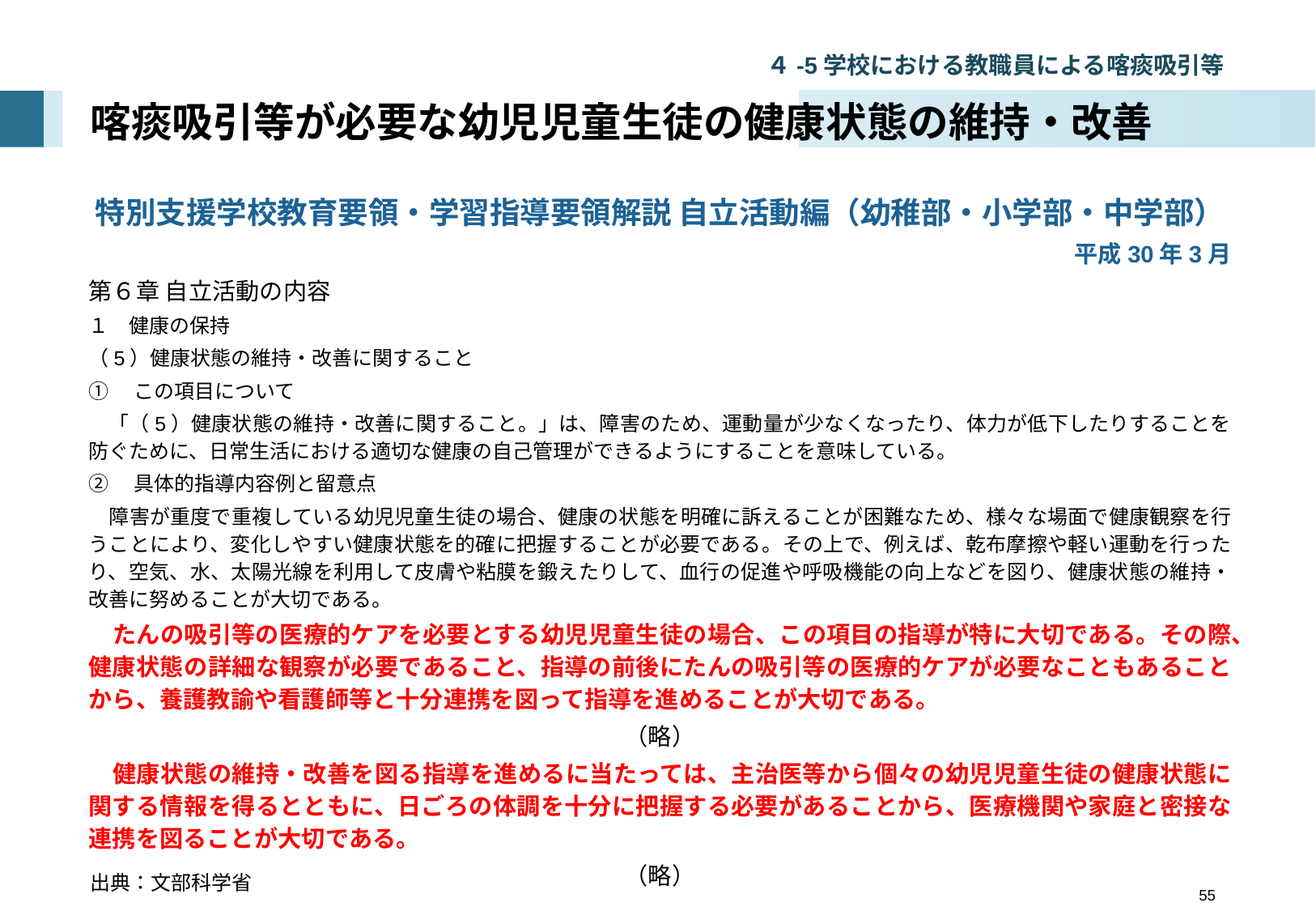

４-5学校における教職員による喀痰吸引等
# 喀痰吸引等が必要な幼児児童生徒の健康状態の維持・改善
特別支援学校教育要領・学習指導要領解説 自立活動編（幼稚部・小学部・中学部）
平成30年3月
第６章 自立活動の内容
１　健康の保持
（5）健康状態の維持・改善に関すること
①　この項目について
　「（5）健康状態の維持・改善に関すること。」は、障害のため、運動量が少なくなったり、体力が低下したりすることを防ぐために、日常生活における適切な健康の自己管理ができるようにすることを意味している。
②　具体的指導内容例と留意点
　障害が重度で重複している幼児児童生徒の場合、健康の状態を明確に訴えることが困難なため、様々な場面で健康観察を行うことにより、変化しやすい健康状態を的確に把握することが必要である。その上で、例えば、乾布摩擦や軽い運動を行ったり、空気、水、太陽光線を利用して皮膚や粘膜を鍛えたりして、血行の促進や呼吸機能の向上などを図り、健康状態の維持・改善に努めることが大切である。
　たんの吸引等の医療的ケアを必要とする幼児児童生徒の場合、この項目の指導が特に大切である。その際、健康状態の詳細な観察が必要であること、指導の前後にたんの吸引等の医療的ケアが必要なこともあることから、養護教諭や看護師等と十分連携を図って指導を進めることが大切である。
（略）
　健康状態の維持・改善を図る指導を進めるに当たっては、主治医等から個々の幼児児童生徒の健康状態に関する情報を得るとともに、日ごろの体調を十分に把握する必要があることから、医療機関や家庭と密接な連携を図ることが大切である。
（略）
出典：文部科学省
　　　　　　　　　　　　　　　　 55